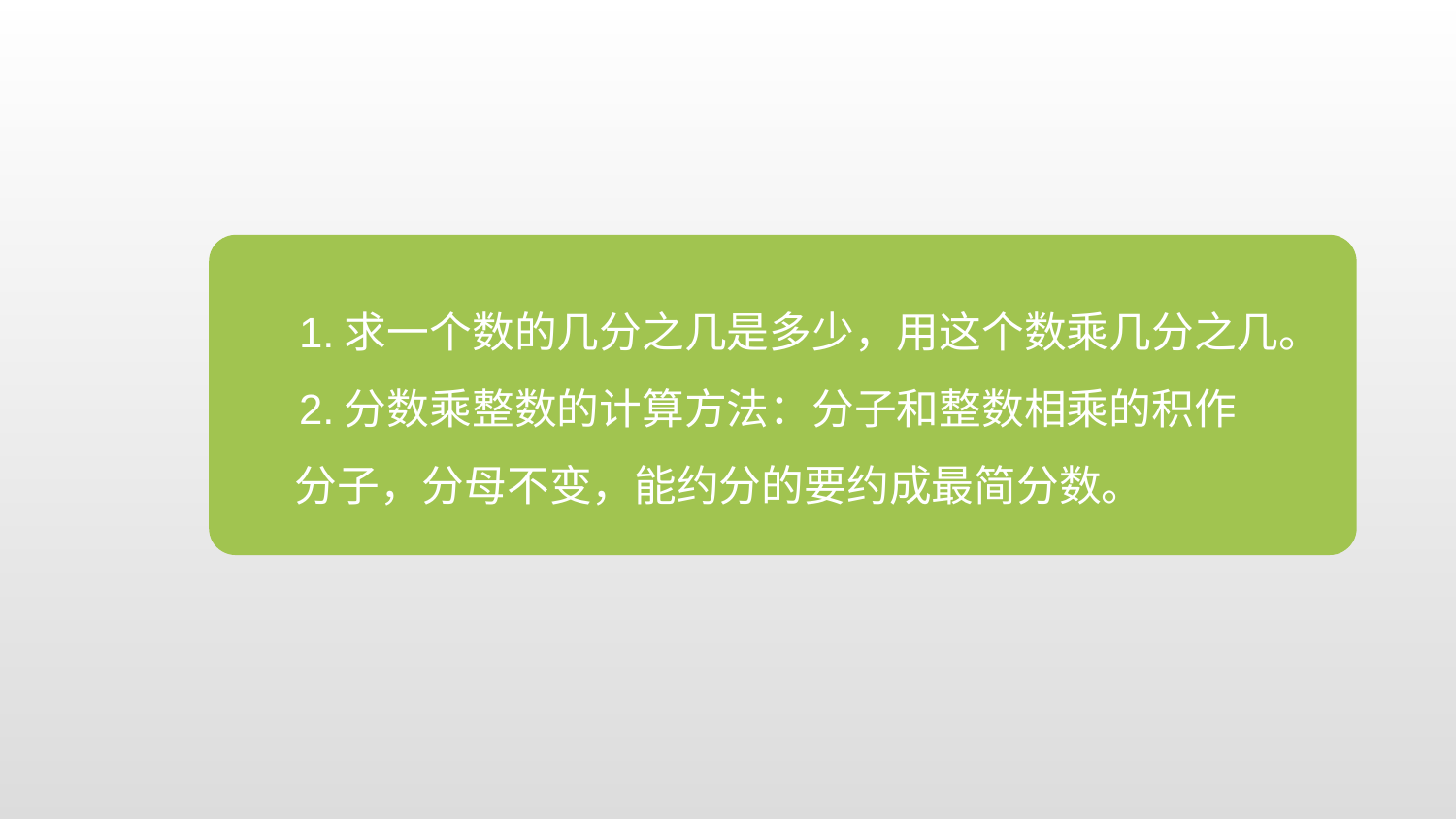

1.求一个数的几分之几是多少，用这个数乘几分之几。
      2.分数乘整数的计算方法：分子和整数相乘的积作
      分子，分母不变，能约分的要约成最简分数。